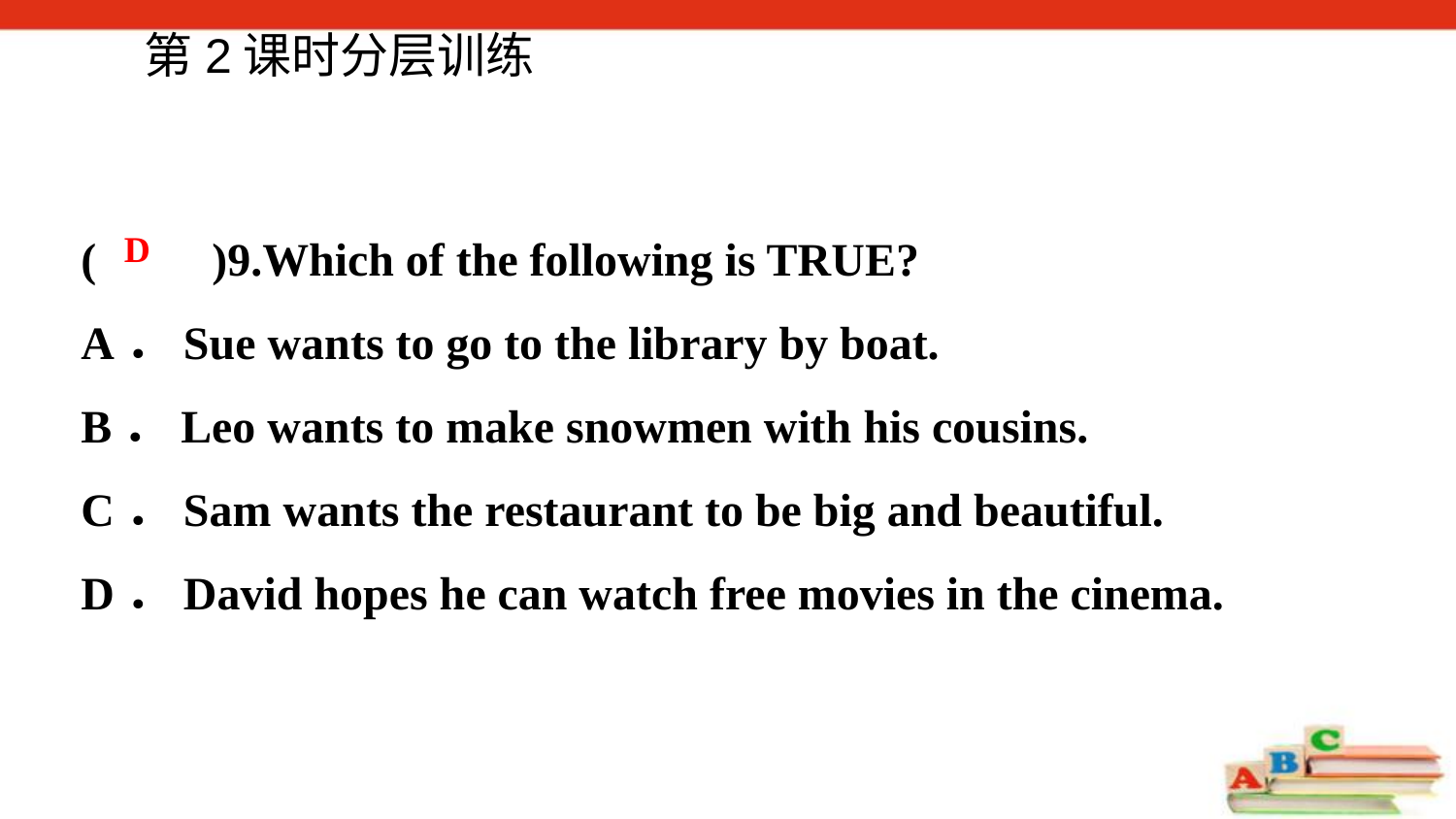

第2课时分层训练
(　　)9.Which of the following is TRUE?
A．Sue wants to go to the library by boat.
B．Leo wants to make snowmen with his cousins.
C．Sam wants the restaurant to be big and beautiful.
D．David hopes he can watch free movies in the cinema.
D